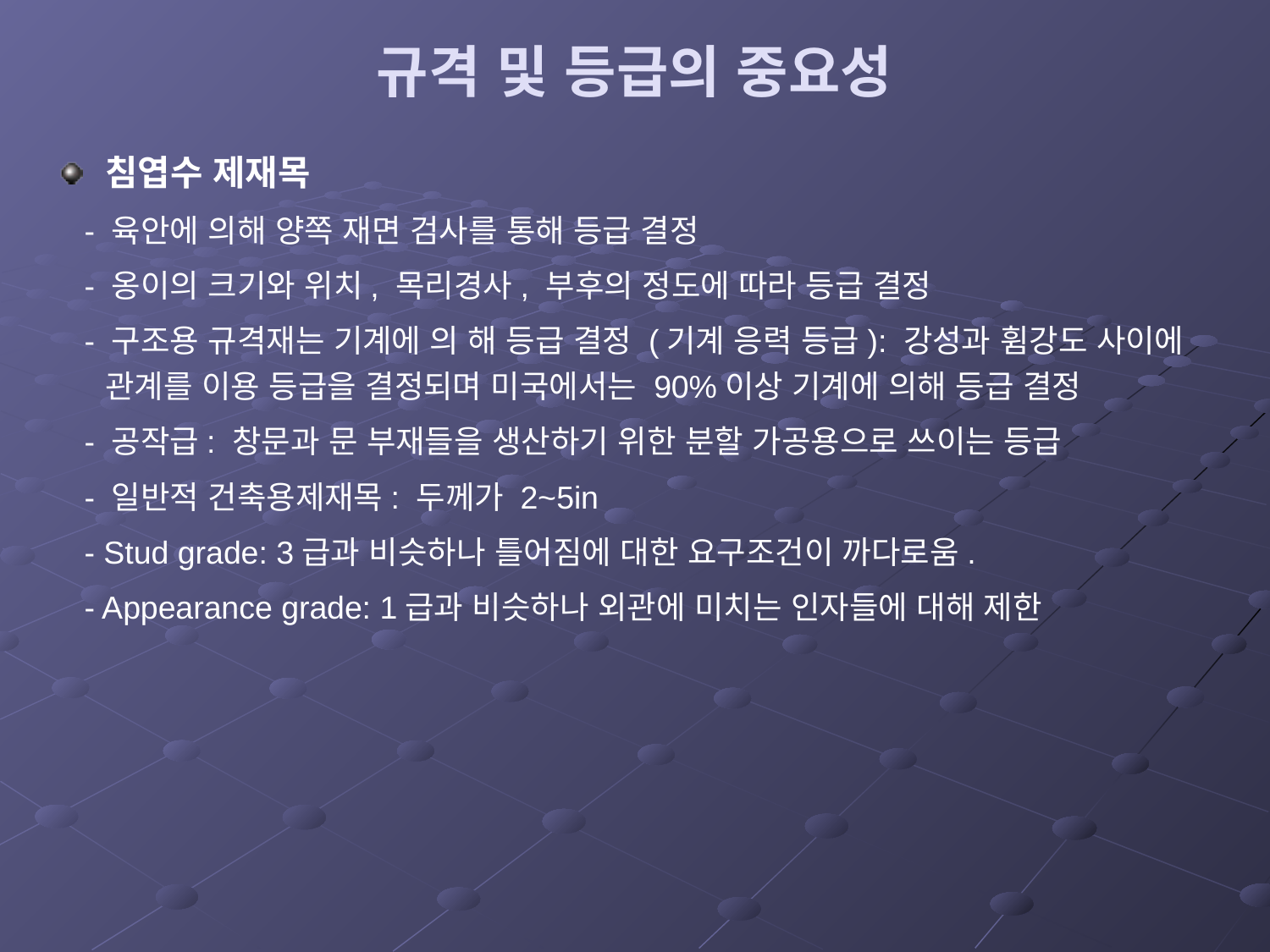

# 규격 및 등급의 중요성
침엽수 제재목
   - 육안에 의해 양쪽 재면 검사를 통해 등급 결정
   - 옹이의 크기와 위치, 목리경사, 부후의 정도에 따라 등급 결정
   - 구조용 규격재는 기계에 의 해 등급 결정 (기계 응력 등급): 강성과 휨강도 사이에 관계를 이용 등급을 결정되며 미국에서는 90%이상 기계에 의해 등급 결정
   - 공작급: 창문과 문 부재들을 생산하기 위한 분할 가공용으로 쓰이는 등급
   - 일반적 건축용제재목: 두께가 2~5in
   - Stud grade: 3급과 비슷하나 틀어짐에 대한 요구조건이 까다로움.
   - Appearance grade: 1급과 비슷하나 외관에 미치는 인자들에 대해 제한